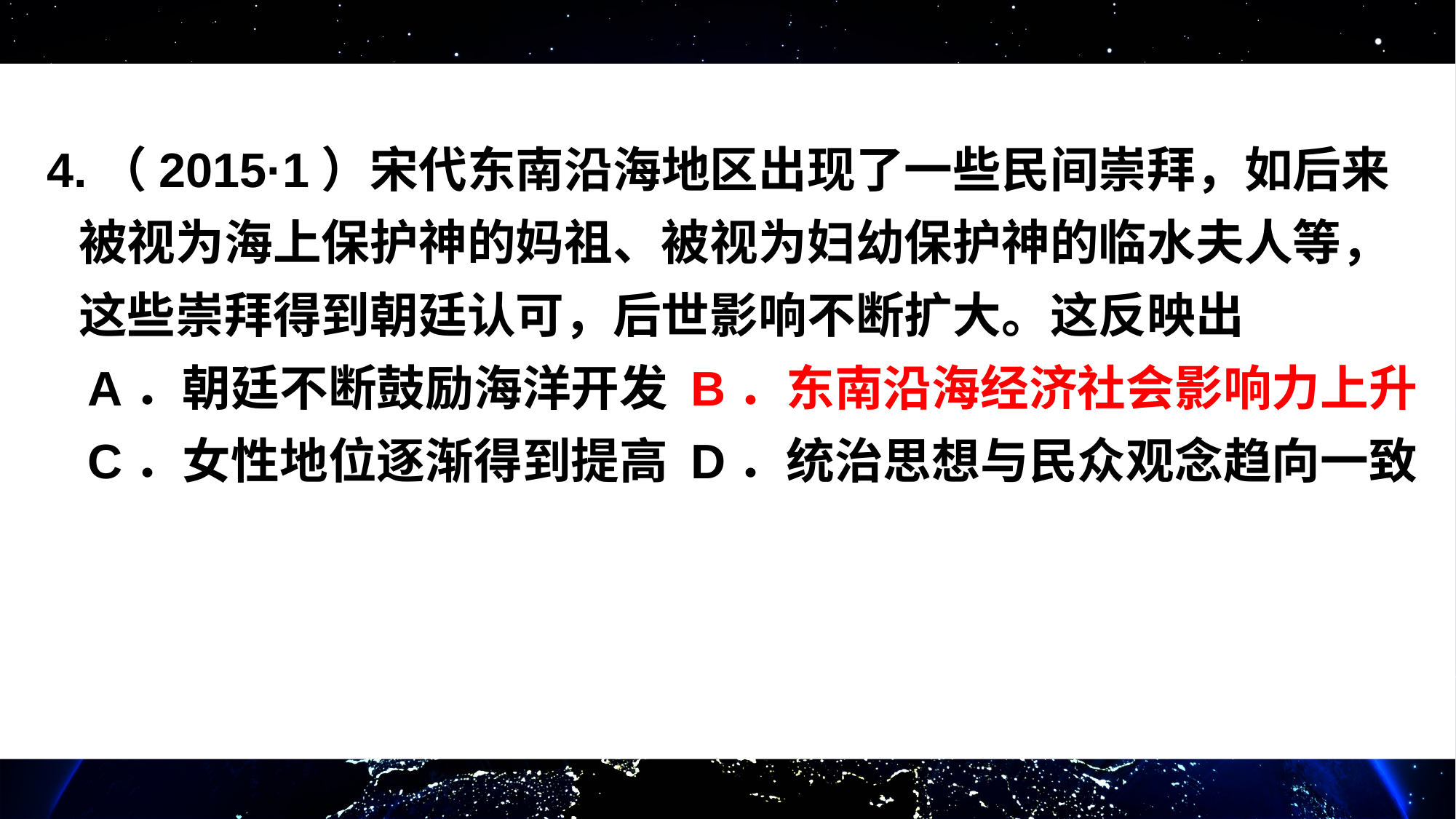

4.（2015·1）宋代东南沿海地区出现了一些民间崇拜，如后来被视为海上保护神的妈祖、被视为妇幼保护神的临水夫人等，这些崇拜得到朝廷认可，后世影响不断扩大。这反映出
   A．朝廷不断鼓励海洋开发 B．东南沿海经济社会影响力上升
   C．女性地位逐渐得到提高 D．统治思想与民众观念趋向一致